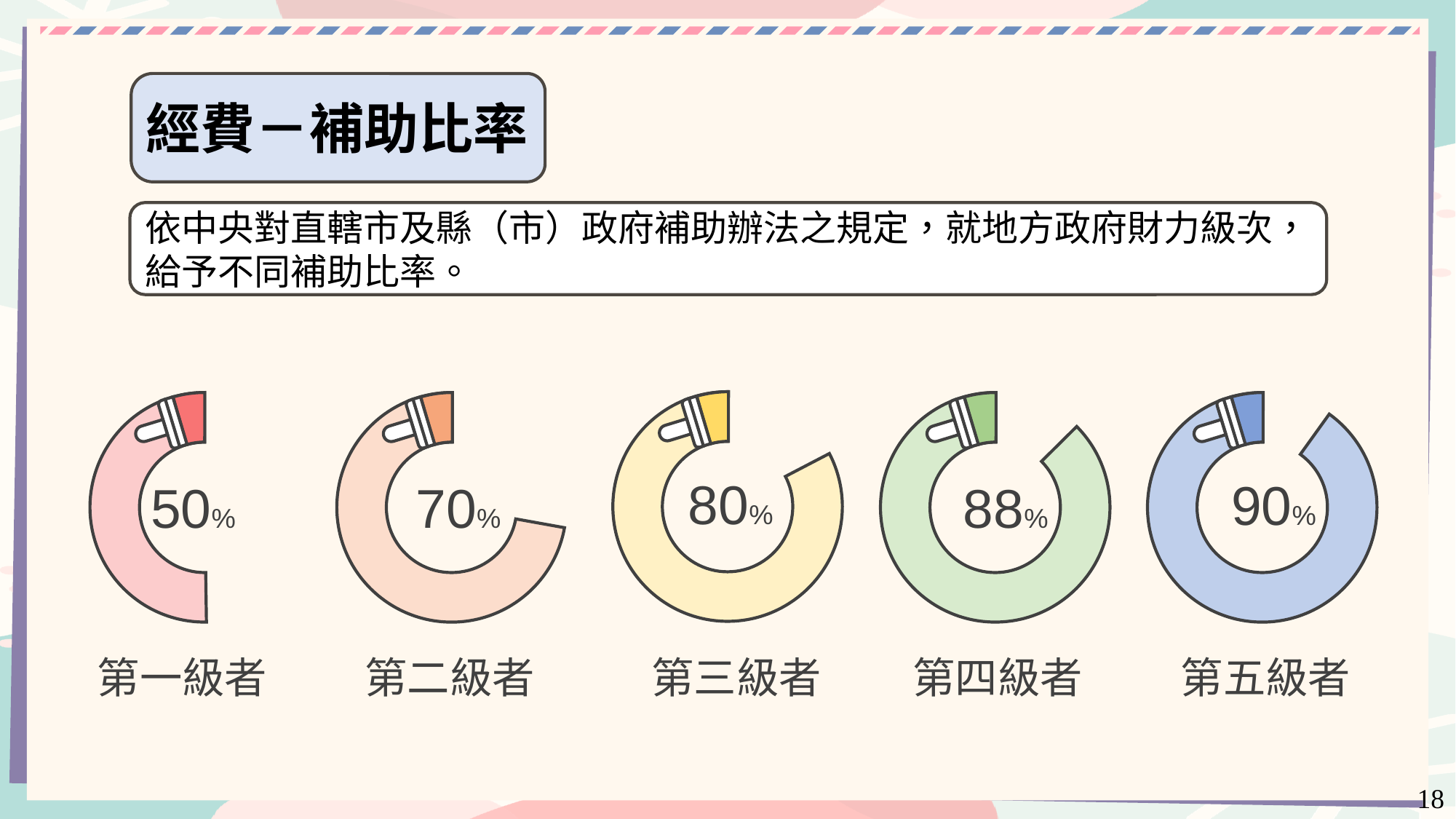

經費－補助比率
依中央對直轄市及縣（市）政府補助辦法之規定，就地方政府財力級次，給予不同補助比率。

80%

88%

90%

50%

70%
第一級者
第二級者
第四級者
第三級者
第五級者
18